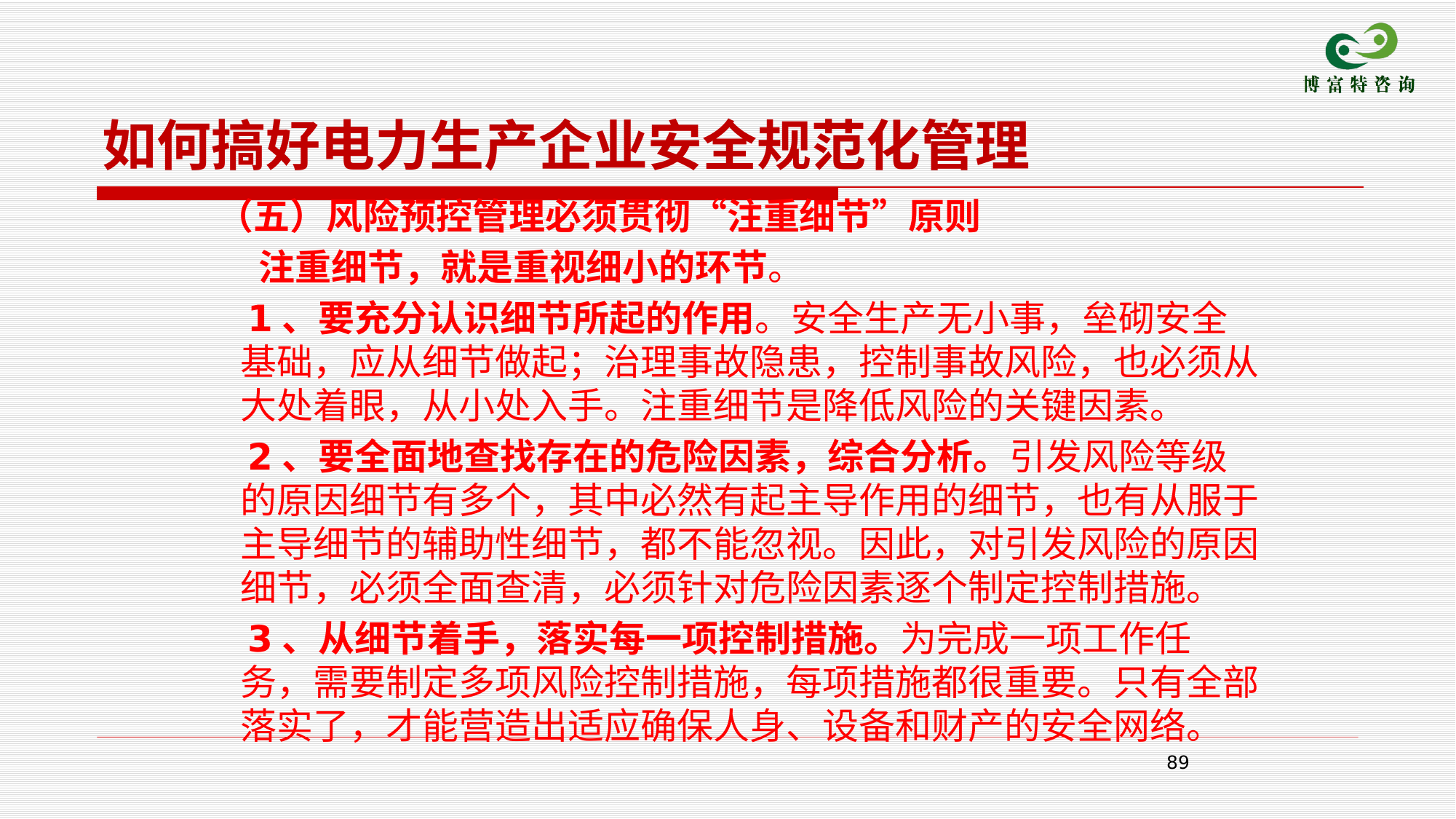

如何搞好电力生产企业安全规范化管理
   （五）风险预控管理必须贯彻“注重细节”原则
        注重细节，就是重视细小的环节。
     1、要充分认识细节所起的作用。安全生产无小事，垒砌安全基础，应从细节做起；治理事故隐患，控制事故风险，也必须从大处着眼，从小处入手。注重细节是降低风险的关键因素。
     2、要全面地查找存在的危险因素，综合分析。引发风险等级的原因细节有多个，其中必然有起主导作用的细节，也有从服于主导细节的辅助性细节，都不能忽视。因此，对引发风险的原因细节，必须全面查清，必须针对危险因素逐个制定控制措施。
     3、从细节着手，落实每一项控制措施。为完成一项工作任务，需要制定多项风险控制措施，每项措施都很重要。只有全部落实了，才能营造出适应确保人身、设备和财产的安全网络。

89